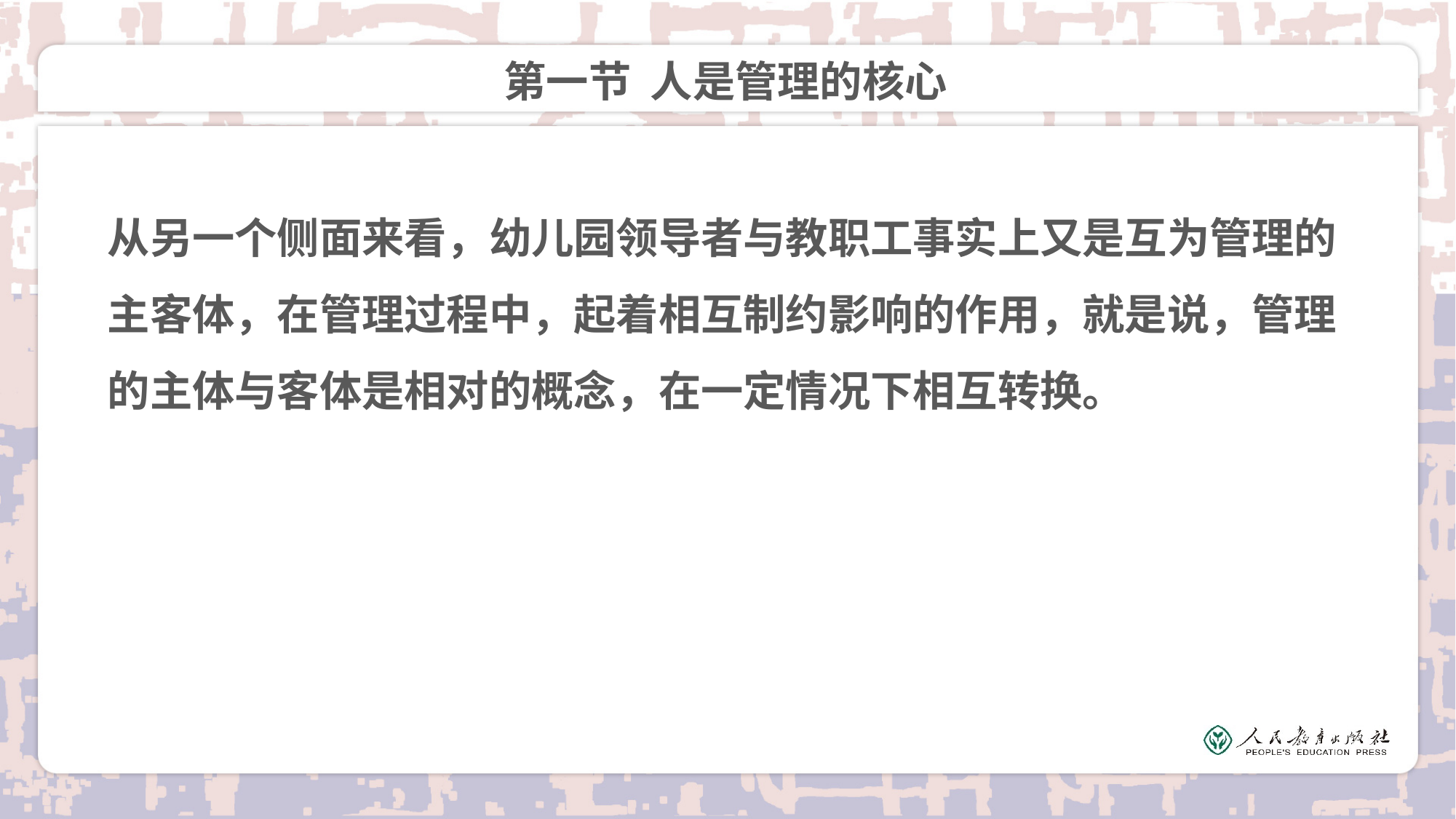

# 第一节  人是管理的核心
从另一个侧面来看，幼儿园领导者与教职工事实上又是互为管理的主客体，在管理过程中，起着相互制约影响的作用，就是说，管理的主体与客体是相对的概念，在一定情况下相互转换。